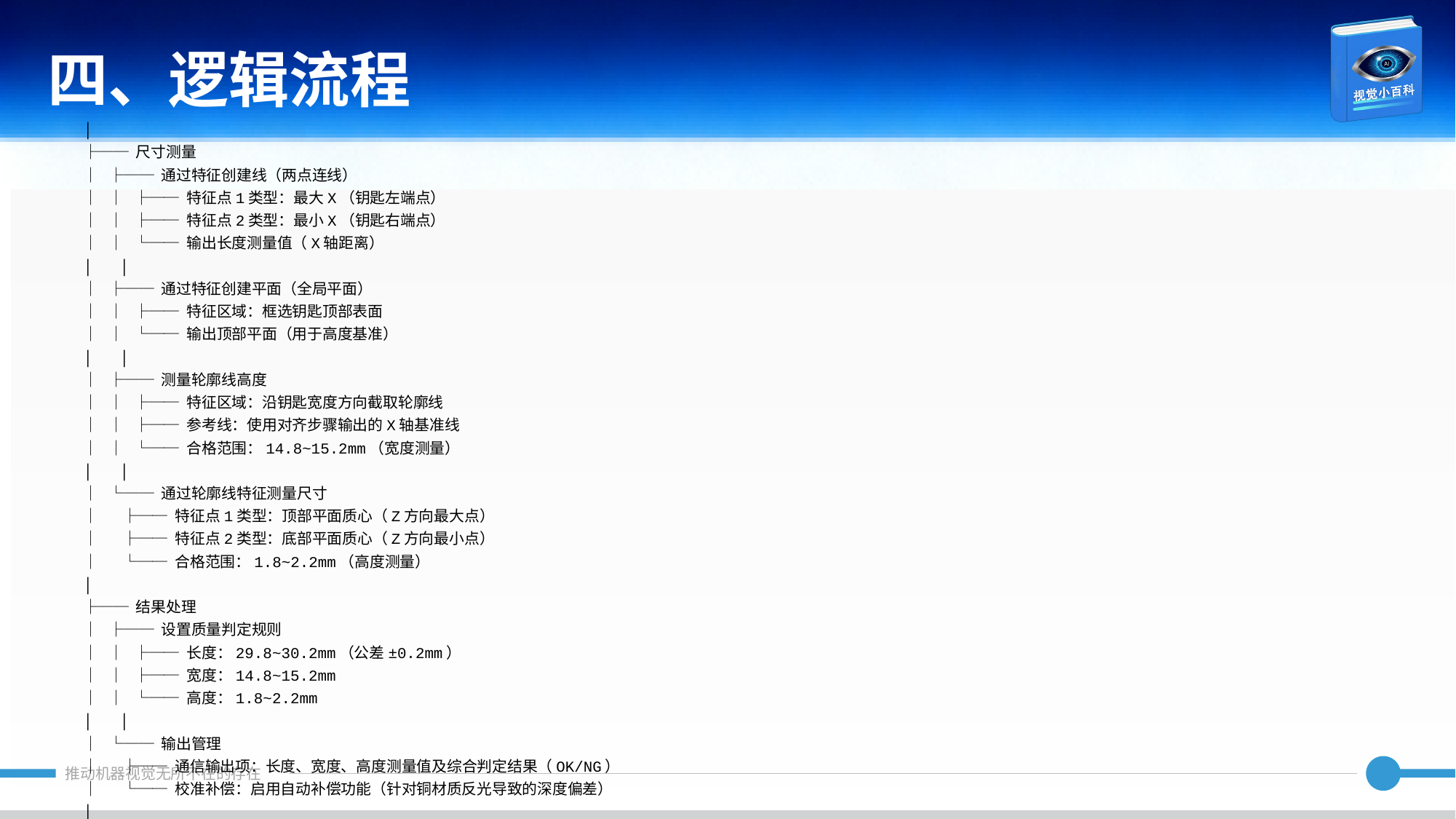

四、逻辑流程

│
├── 尺寸测量
│   ├── 通过特征创建线（两点连线）
│   │   ├── 特征点1类型：最大X（钥匙左端点）
│   │   ├── 特征点2类型：最小X（钥匙右端点）
│   │   └── 输出长度测量值（X轴距离）
│   │
│   ├── 通过特征创建平面（全局平面）
│   │   ├── 特征区域：框选钥匙顶部表面
│   │   └── 输出顶部平面（用于高度基准）
│   │
│   ├── 测量轮廓线高度
│   │   ├── 特征区域：沿钥匙宽度方向截取轮廓线
│   │   ├── 参考线：使用对齐步骤输出的X轴基准线
│   │   └── 合格范围：14.8~15.2mm（宽度测量）
│   │
│   └── 通过轮廓线特征测量尺寸
│       ├── 特征点1类型：顶部平面质心（Z方向最大点）
│       ├── 特征点2类型：底部平面质心（Z方向最小点）
│       └── 合格范围：1.8~2.2mm（高度测量）
│
├── 结果处理
│   ├── 设置质量判定规则
│   │   ├── 长度：29.8~30.2mm（公差±0.2mm）
│   │   ├── 宽度：14.8~15.2mm
│   │   └── 高度：1.8~2.2mm
│   │
│   └── 输出管理
│       ├── 通信输出项：长度、宽度、高度测量值及综合判定结果（OK/NG）
│       └── 校准补偿：启用自动补偿功能（针对铜材质反光导致的深度偏差）
│
└── 通信处理
    └── Modbus TCP通信
        ├── 配置IP地址和端口（与PLC连接）
        ├── 输出数据格式：浮点型（32位）
        └── 轮询周期：100ms（匹配6pcs/min节拍）
9